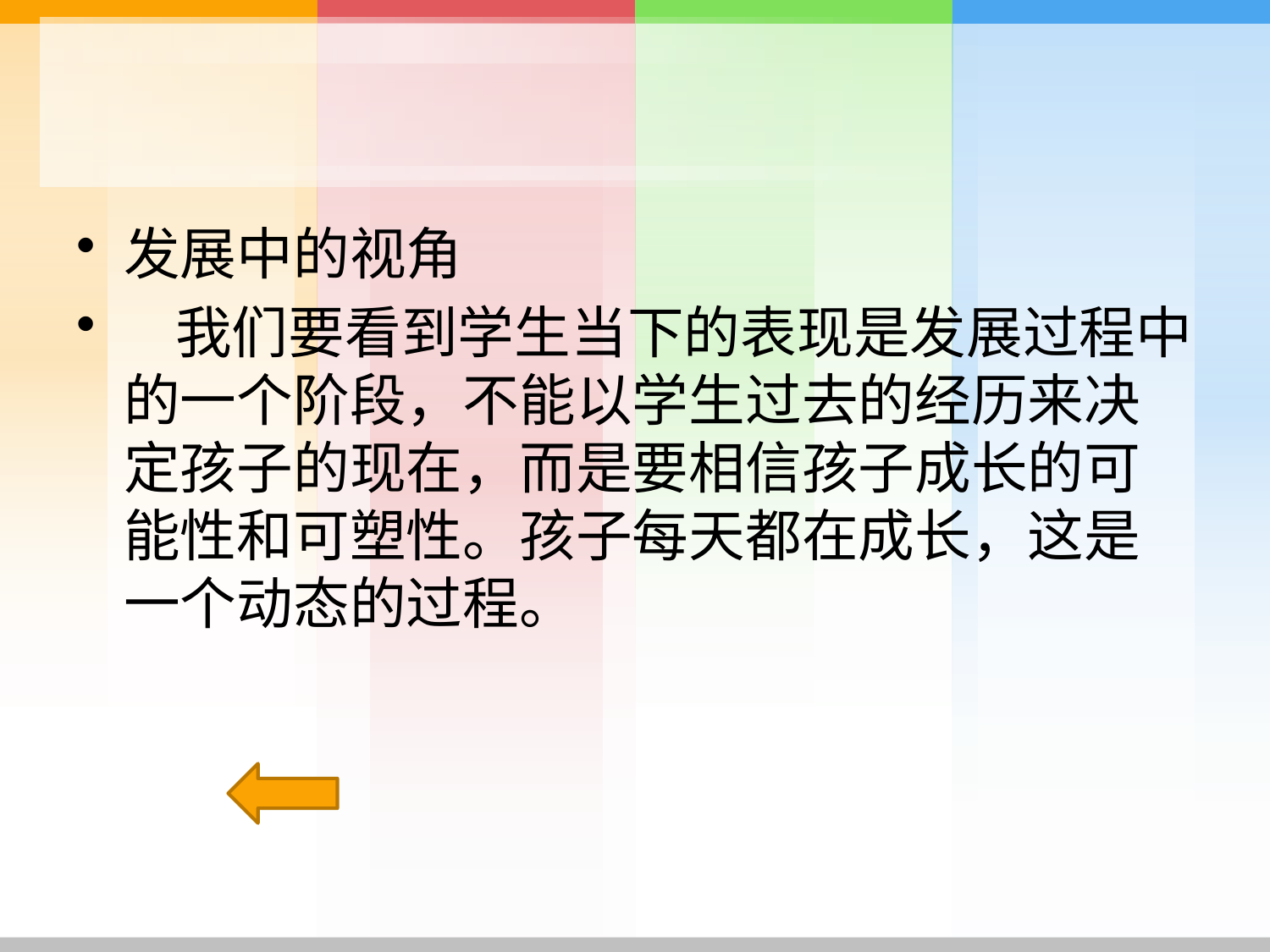

#
发展中的视角
   我们要看到学生当下的表现是发展过程中的一个阶段，不能以学生过去的经历来决定孩子的现在，而是要相信孩子成长的可能性和可塑性。孩子每天都在成长，这是一个动态的过程。